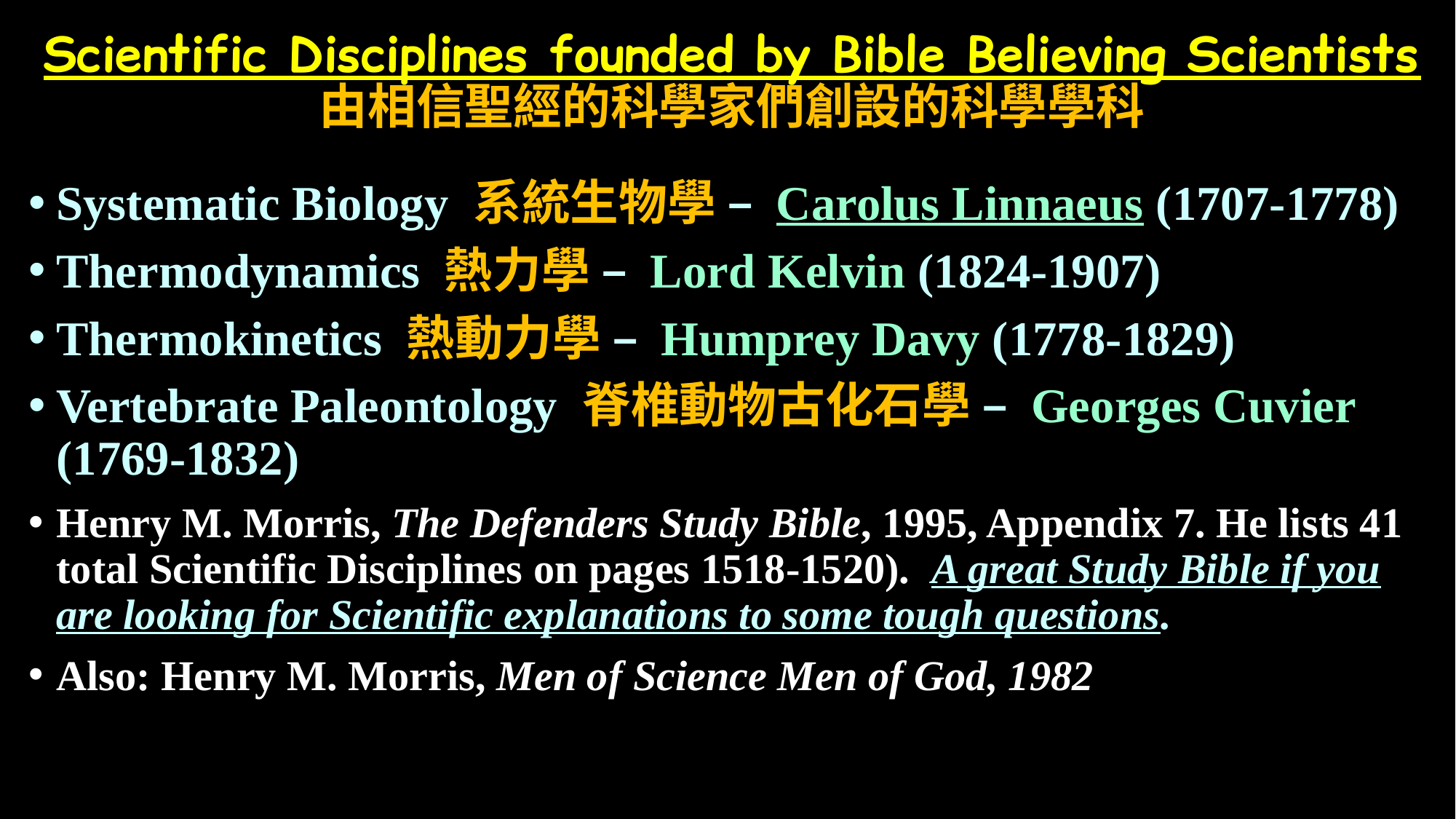

# Scientific Disciplines founded by Bible Believing Scientists 由相信聖經的科學家們創設的科學學科
Systematic Biology 系統生物學 – Carolus Linnaeus (1707-1778)
Thermodynamics 熱力學 – Lord Kelvin (1824-1907)
Thermokinetics 熱動力學 – Humprey Davy (1778-1829)
Vertebrate Paleontology 脊椎動物古化石學 – Georges Cuvier (1769-1832)
Henry M. Morris, The Defenders Study Bible, 1995, Appendix 7. He lists 41 total Scientific Disciplines on pages 1518-1520).  A great Study Bible if you are looking for Scientific explanations to some tough questions.
Also: Henry M. Morris, Men of Science Men of God, 1982